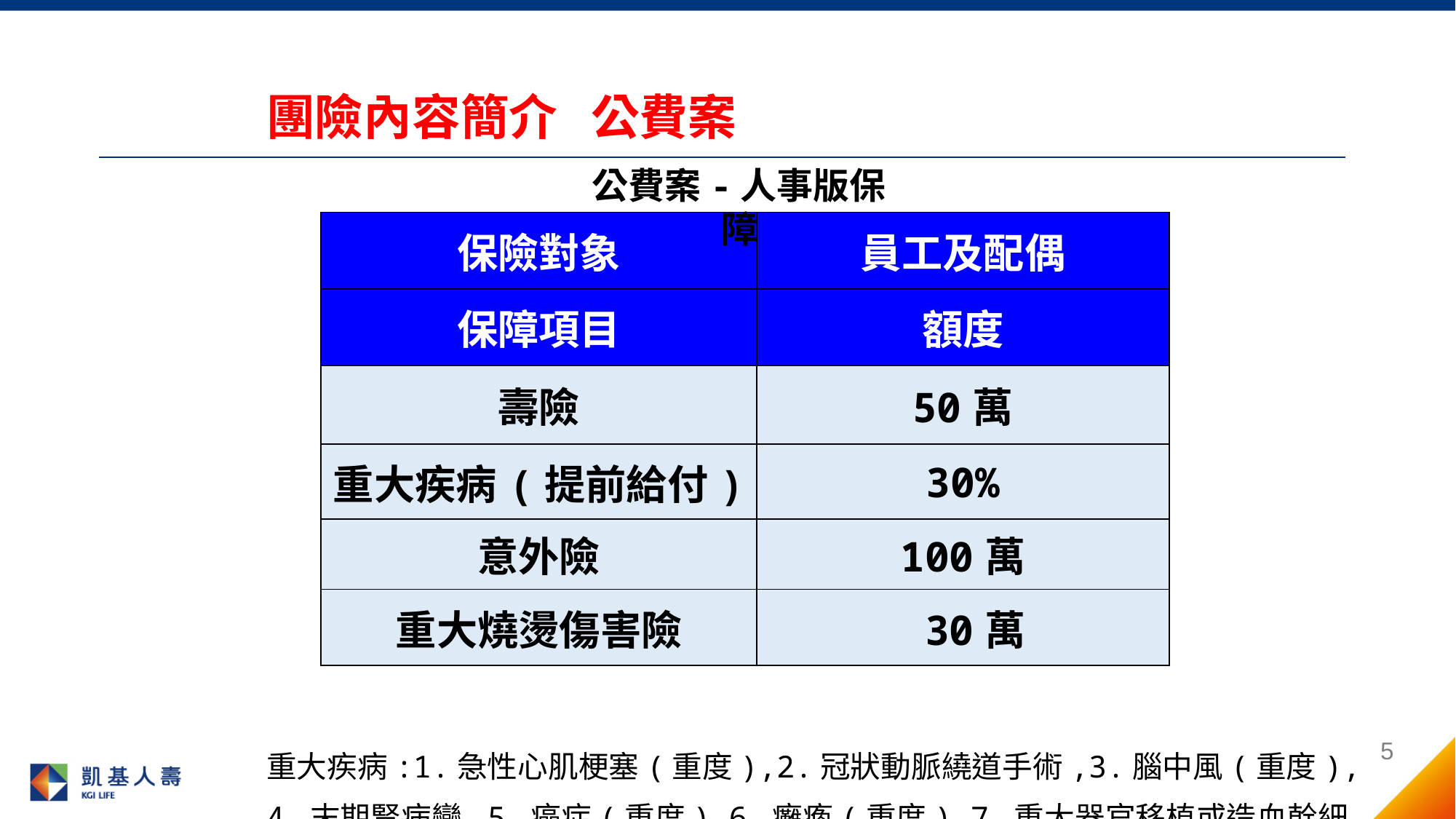

團險內容簡介   公費案

重大疾病:1.急性心肌梗塞(重度),2.冠狀動脈繞道手術,3.腦中風(重度),
4.末期腎病變,5.癌症(重度),6.癱瘓(重度),7.重大器官移植或造血幹細胞植移植

公費案-人事版保障
| 保險對象 | 員工及配偶 |
| --- | --- |
| 保障項目 | 額度 |
| 壽險 | 50萬 |
| 重大疾病(提前給付) | 30% |
| 意外險 | 100萬 |
| 重大燒燙傷害險 | 30萬 |